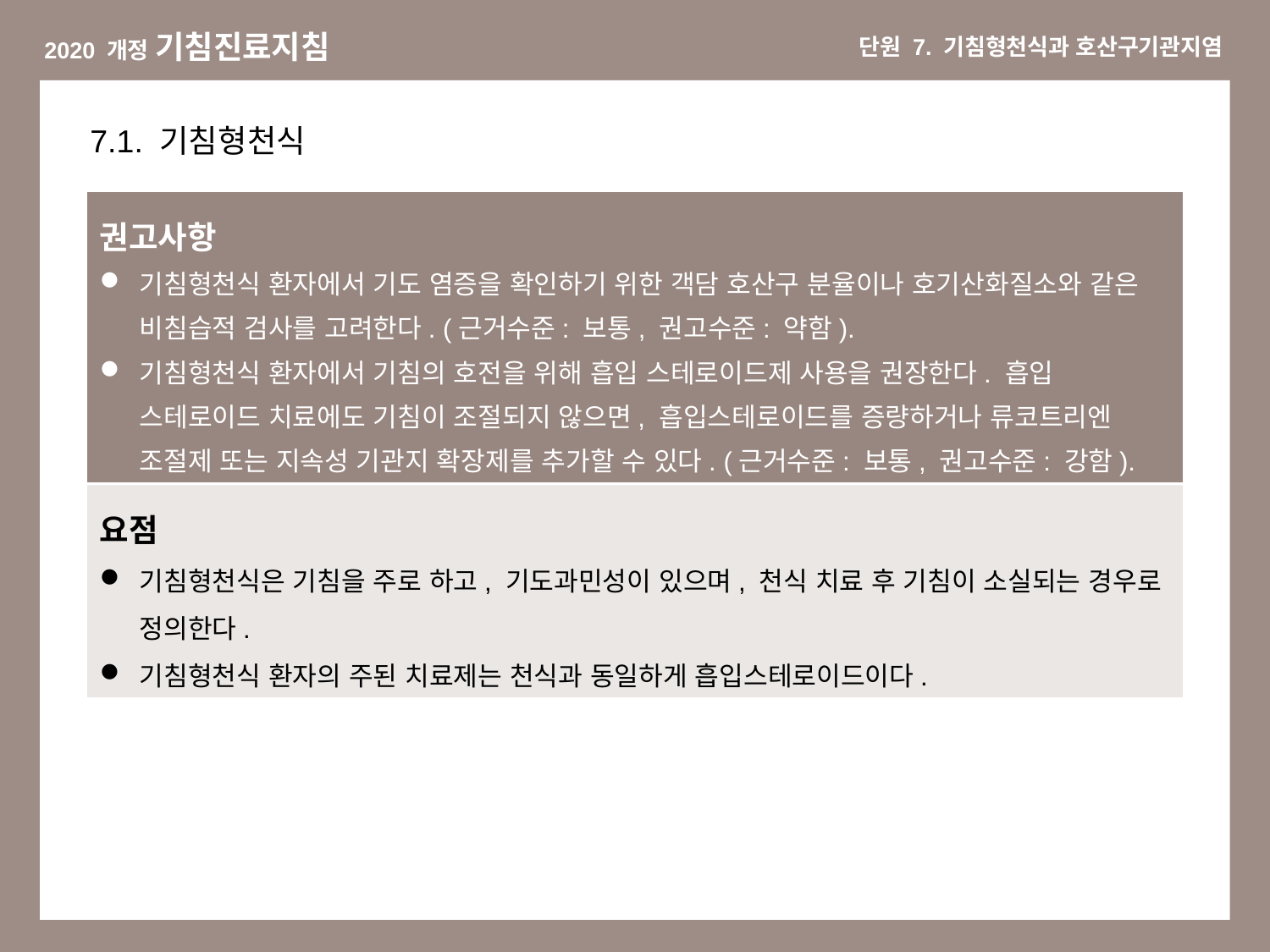

7.1. 기침형천식
권고사항
기침형천식 환자에서 기도 염증을 확인하기 위한 객담 호산구 분율이나 호기산화질소와 같은 비침습적 검사를 고려한다. (근거수준: 보통, 권고수준: 약함).
기침형천식 환자에서 기침의 호전을 위해 흡입 스테로이드제 사용을 권장한다. 흡입 스테로이드 치료에도 기침이 조절되지 않으면, 흡입스테로이드를 증량하거나 류코트리엔 조절제 또는 지속성 기관지 확장제를 추가할 수 있다. (근거수준: 보통, 권고수준: 강함).
요점
기침형천식은 기침을 주로 하고, 기도과민성이 있으며, 천식 치료 후 기침이 소실되는 경우로 정의한다.
기침형천식 환자의 주된 치료제는 천식과 동일하게 흡입스테로이드이다.